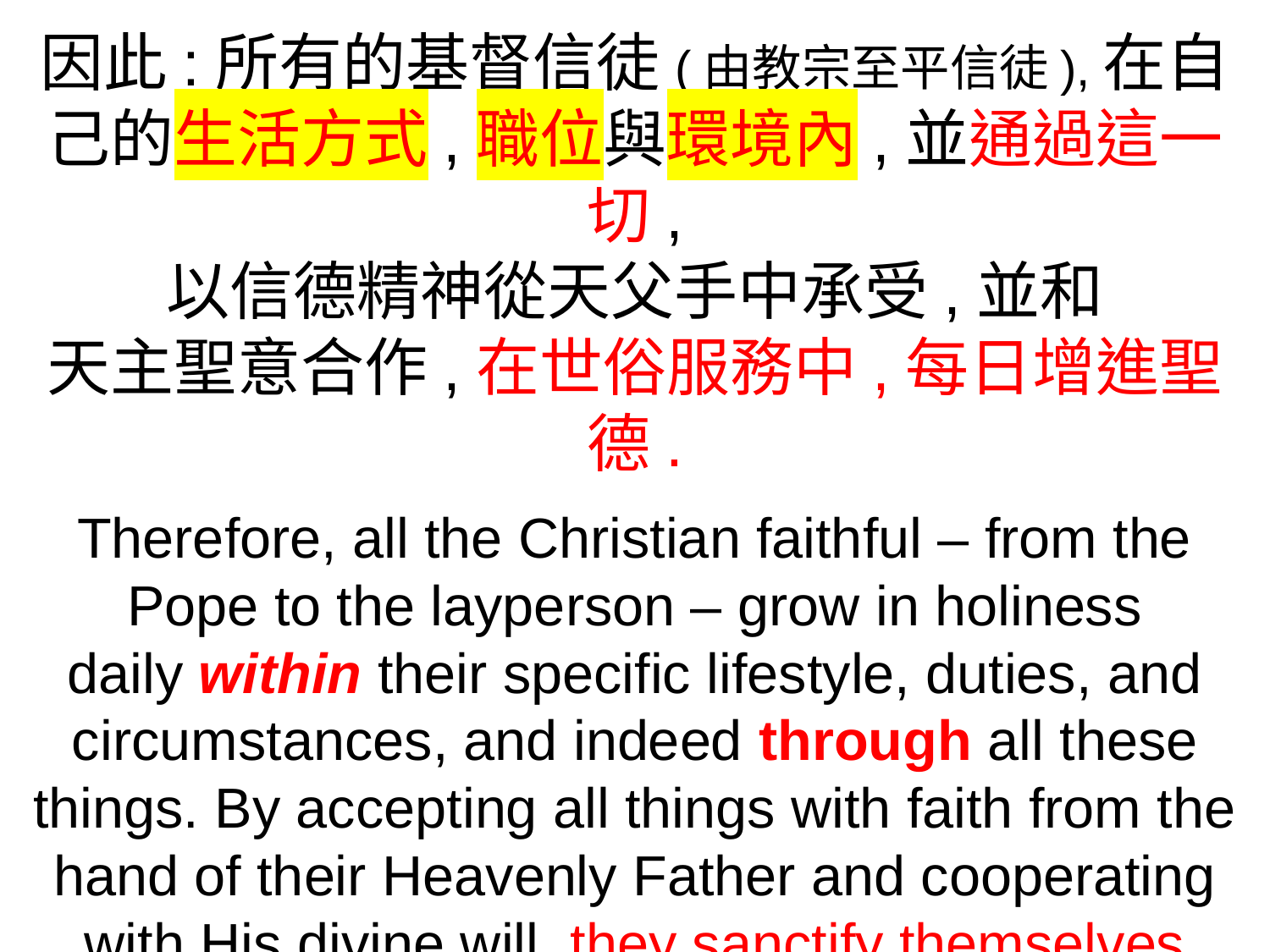

因此:所有的基督信徒(由教宗至平信徒),在自己的生活方式,職位與環境內,並通過這一切,
以信德精神從天父手中承受,並和
天主聖意合作,在世俗服務中,每日增進聖德.
Therefore, all the Christian faithful – from the Pope to the layperson – grow in holiness daily within their specific lifestyle, duties, and circumstances, and indeed through all these things. By accepting all things with faith from the hand of their Heavenly Father and cooperating with His divine will, they sanctify themselves through their secular service.